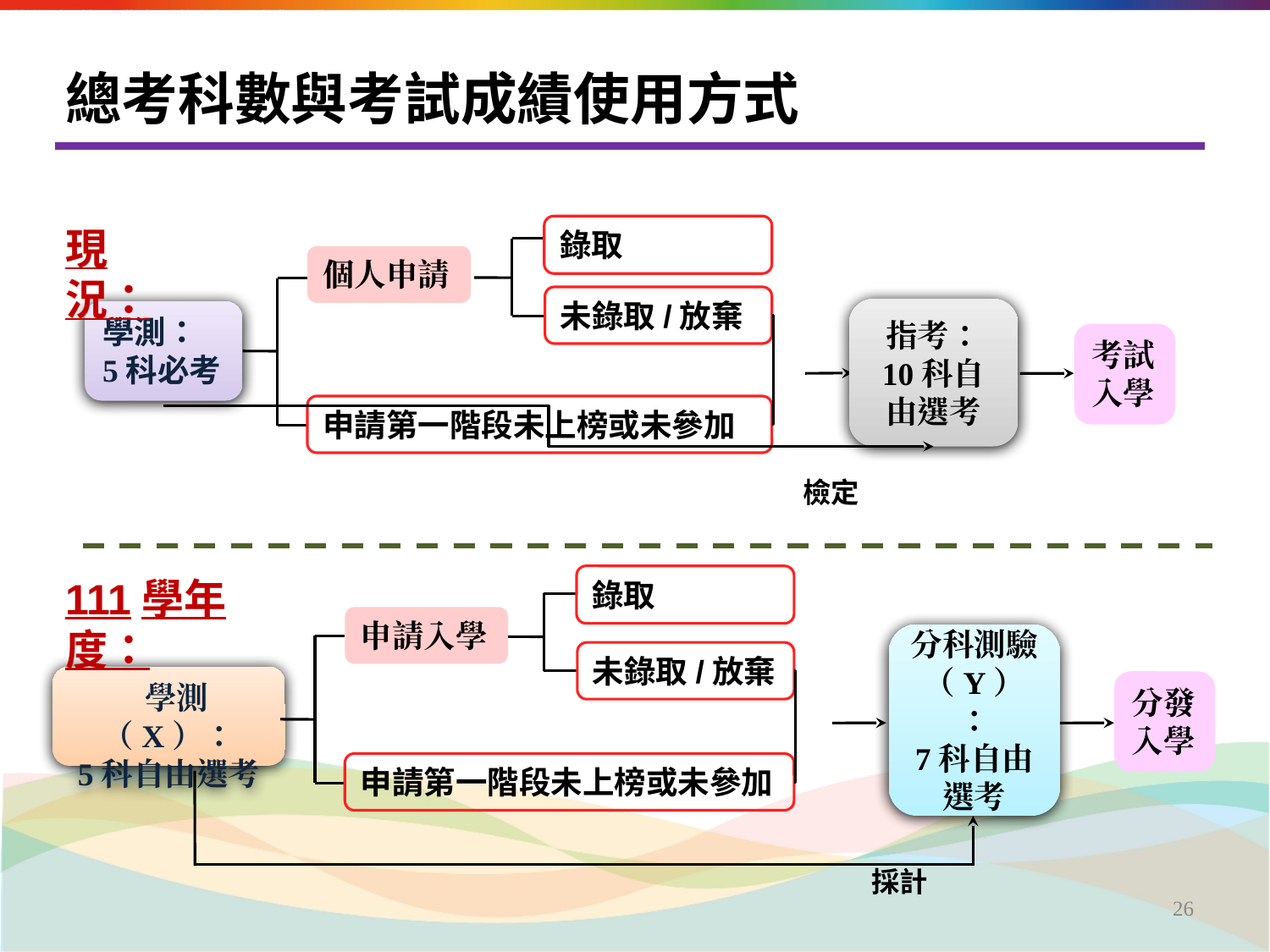

# 總考科數與考試成績使用方式
現況：
錄取
個人申請
未錄取/放棄
指考：
10科自由選考
考試
入學
學測：
5科必考
申請第一階段未上榜或未參加
檢定
錄取
申請入學
未錄取/放棄
分科測驗（Y）：
7科自由選考
分發
入學
 學測（X）：
5科自由選考
申請第一階段未上榜或未參加
採計
111學年度：
26